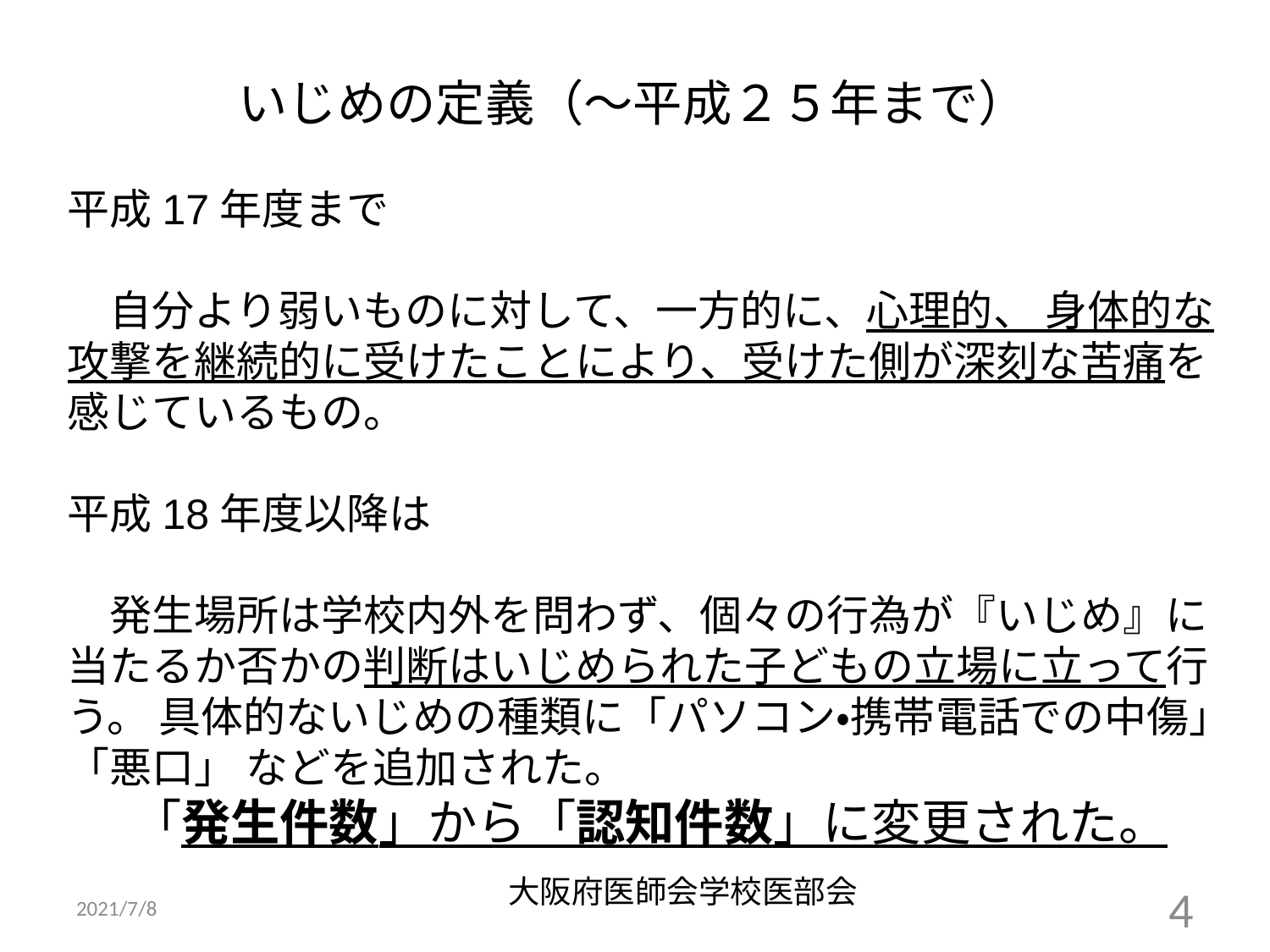

いじめの定義（〜平成２５年まで）
平成17年度まで

　自分より弱いものに対して、一方的に、心理的、 身体的な攻撃を継続的に受けたことにより、受けた側が深刻な苦痛を感じているもの。

平成18年度以降は

　発生場所は学校内外を問わず、個々の行為が『いじめ』に当たるか否かの判断はいじめられた子どもの立場に立って行う。 具体的ないじめの種類に「パソコン・携帯電話での中傷」「悪口」 などを追加された。
「発生件数」から「認知件数」に変更された。

大阪府医師会学校医部会
2021/7/8
4